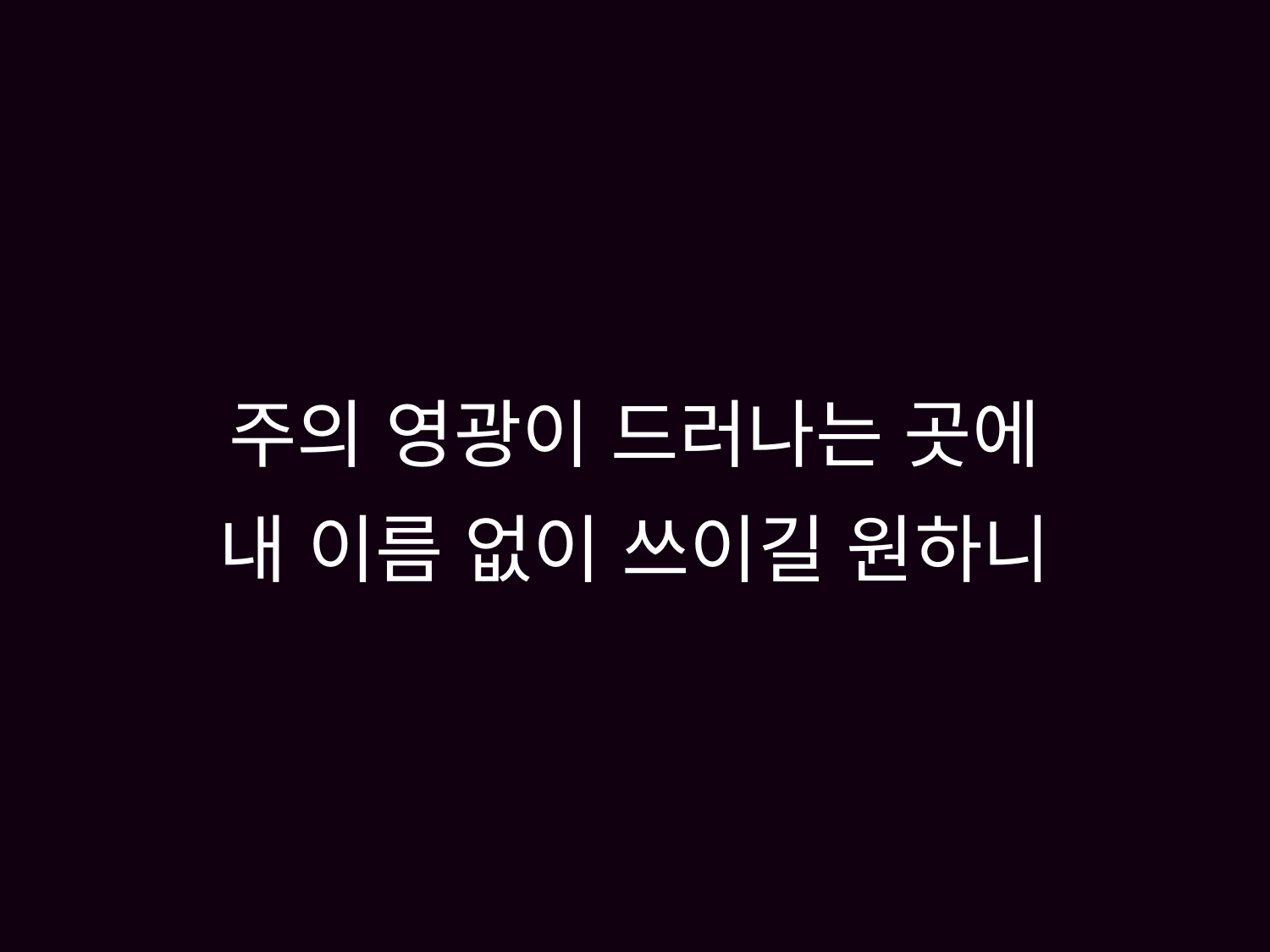

# 주의 영광이 드러나는 곳에 내 이름 없이 쓰이길 원하니